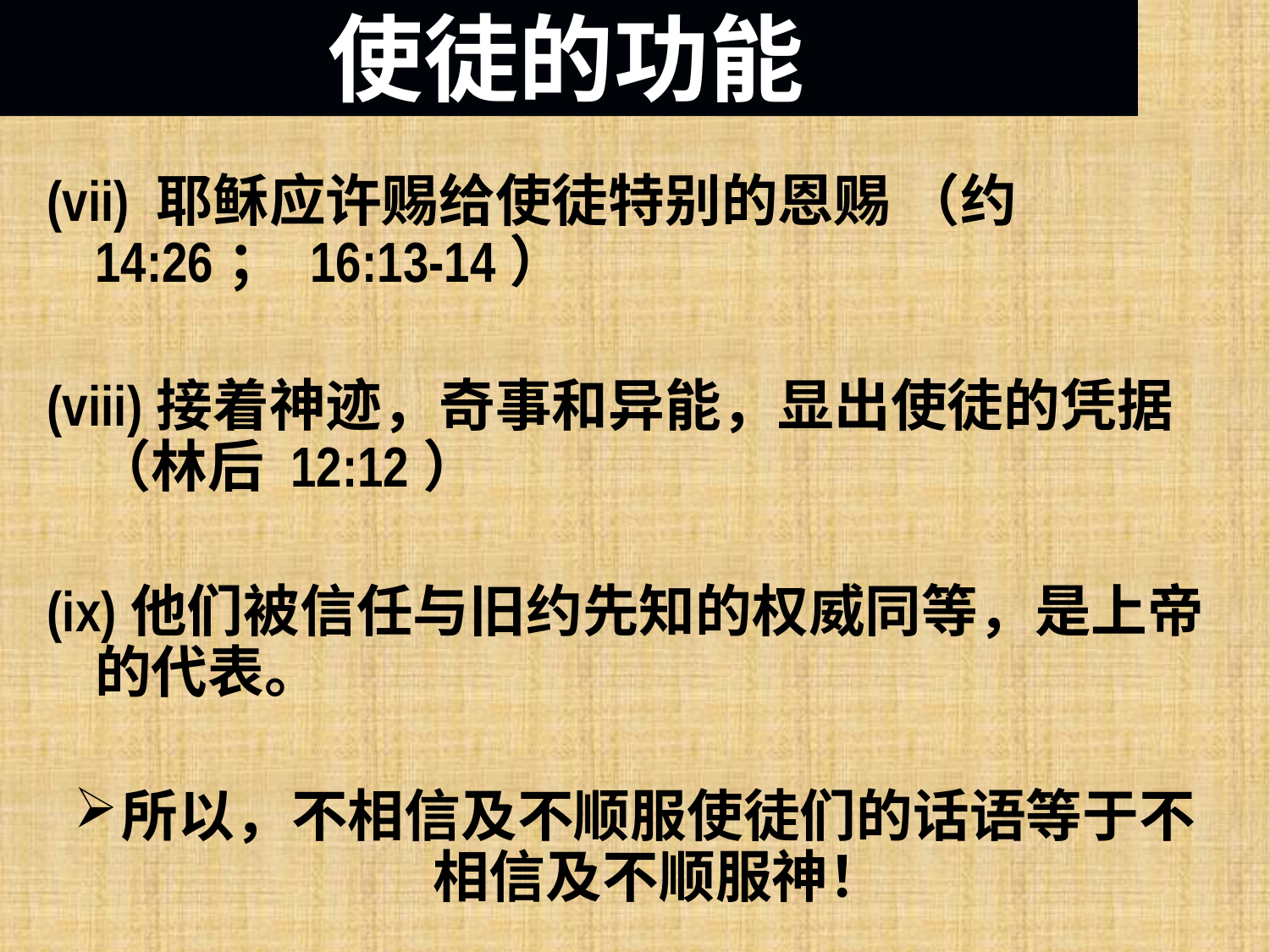

使徒的功能
(vii) 耶稣应许赐给使徒特别的恩赐 （约 14:26； 16:13-14）

(viii)接着神迹，奇事和异能，显出使徒的凭据 （林后 12:12）

(ix)他们被信任与旧约先知的权威同等，是上帝的代表。

所以，不相信及不顺服使徒们的话语等于不相信及不顺服神！